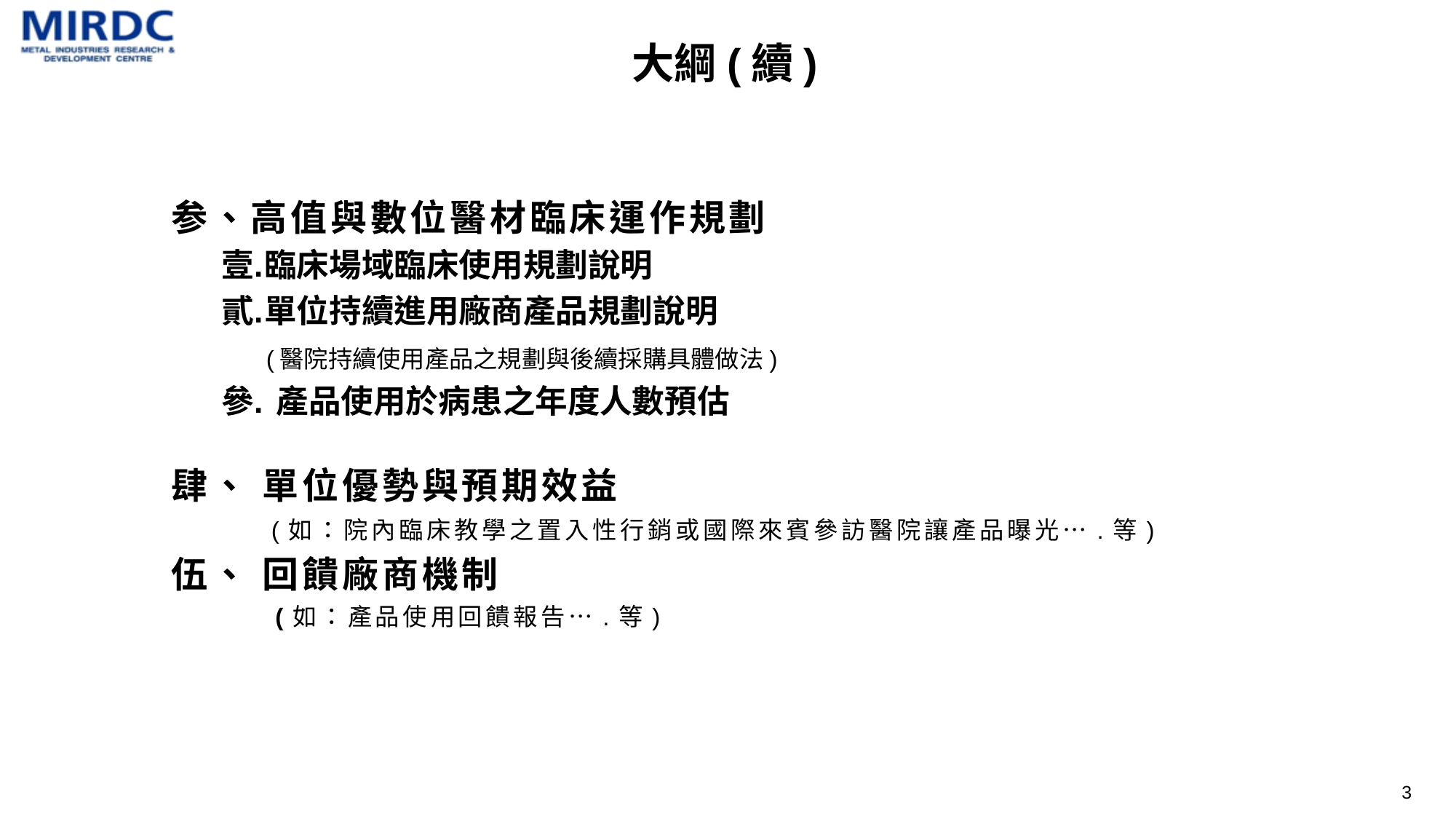

大綱(續)

参、高值與數位醫材臨床運作規劃
臨床場域臨床使用規劃說明
單位持續進用廠商產品規劃說明
     (醫院持續使用產品之規劃與後續採購具體做法)
產品使用於病患之年度人數預估

肆、 單位優勢與預期效益
         (如：院內臨床教學之置入性行銷或國際來賓參訪醫院讓產品曝光….等)
伍、 回饋廠商機制
          (如：產品使用回饋報告….等)

3